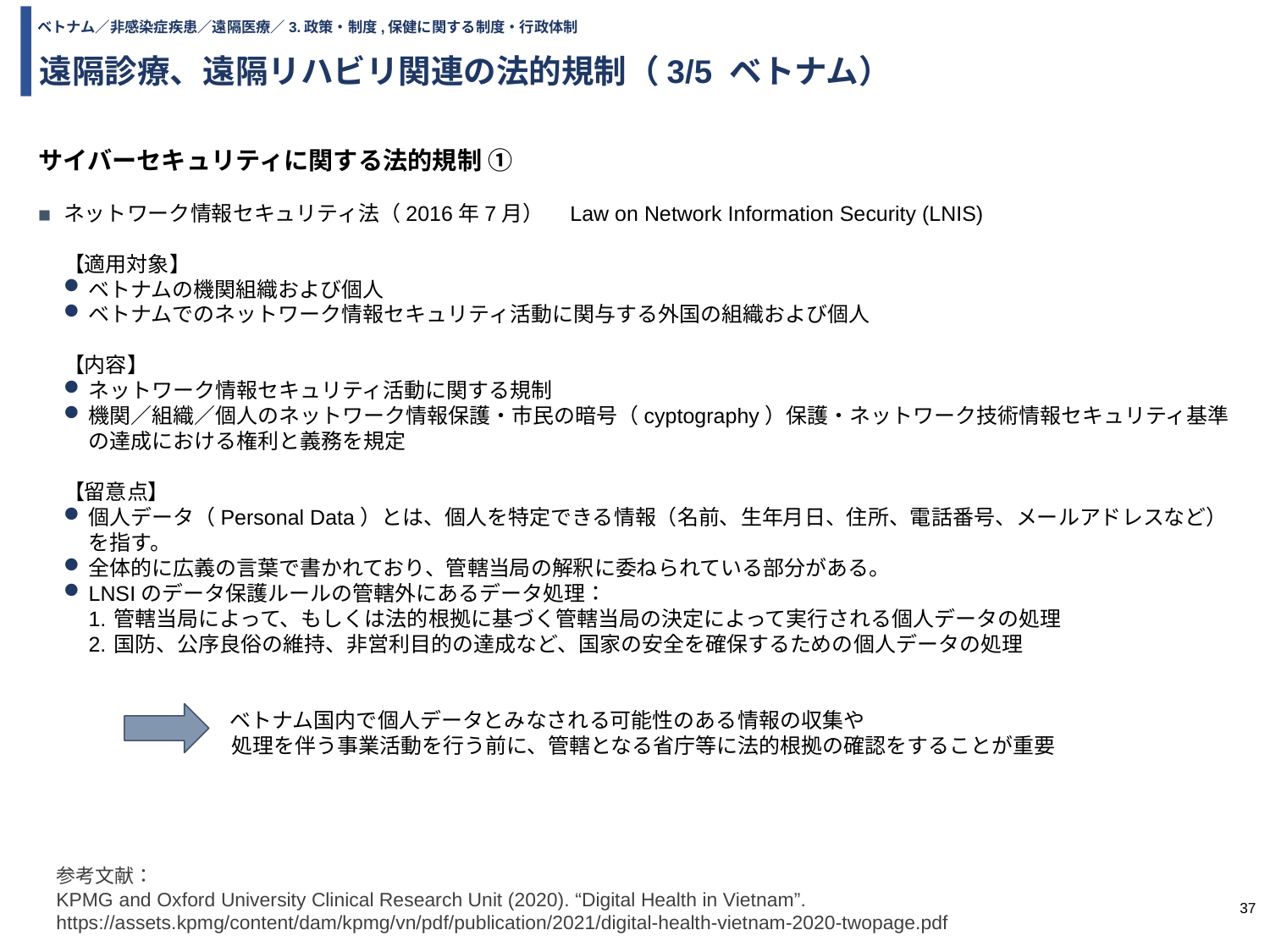

ベトナム／非感染症疾患／遠隔医療／3.政策・制度,保健に関する制度・行政体制
# 遠隔診療、遠隔リハビリ関連の法的規制（3/5 ベトナム）
サイバーセキュリティに関する法的規制 ①
ネットワーク情報セキュリティ法（2016年7月）　Law on Network Information Security (LNIS)

【適用対象】
ベトナムの機関組織および個人
ベトナムでのネットワーク情報セキュリティ活動に関与する外国の組織および個人

【内容】
ネットワーク情報セキュリティ活動に関する規制
機関／組織／個人のネットワーク情報保護・市民の暗号（cyptography）保護・ネットワーク技術情報セキュリティ基準の達成における権利と義務を規定

【留意点】
個人データ（Personal Data）とは、個人を特定できる情報（名前、生年月日、住所、電話番号、メールアドレスなど）を指す。
全体的に広義の言葉で書かれており、管轄当局の解釈に委ねられている部分がある。
LNSIのデータ保護ルールの管轄外にあるデータ処理：
管轄当局によって、もしくは法的根拠に基づく管轄当局の決定によって実行される個人データの処理
国防、公序良俗の維持、非営利目的の達成など、国家の安全を確保するための個人データの処理

　　　　　　　　 ベトナム国内で個人データとみなされる可能性のある情報の収集や
処理を伴う事業活動を行う前に、管轄となる省庁等に法的根拠の確認をすることが重要

参考文献：
KPMG and Oxford University Clinical Research Unit (2020). “Digital Health in Vietnam”.
https://assets.kpmg/content/dam/kpmg/vn/pdf/publication/2021/digital-health-vietnam-2020-twopage.pdf
37